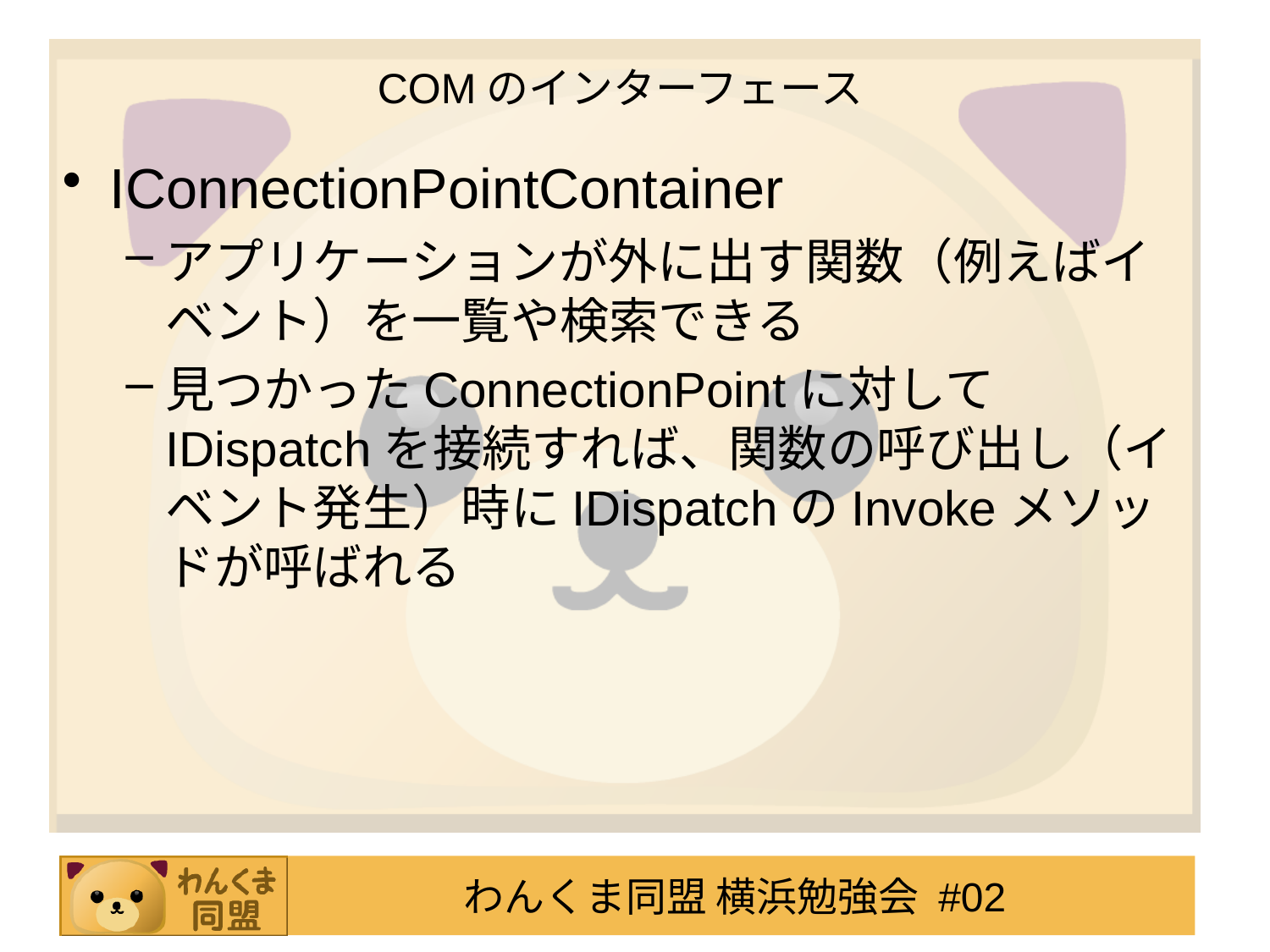

# COMのインターフェース
IConnectionPointContainer
アプリケーションが外に出す関数（例えばイベント）を一覧や検索できる
見つかったConnectionPointに対してIDispatchを接続すれば、関数の呼び出し（イベント発生）時にIDispatchのInvokeメソッドが呼ばれる